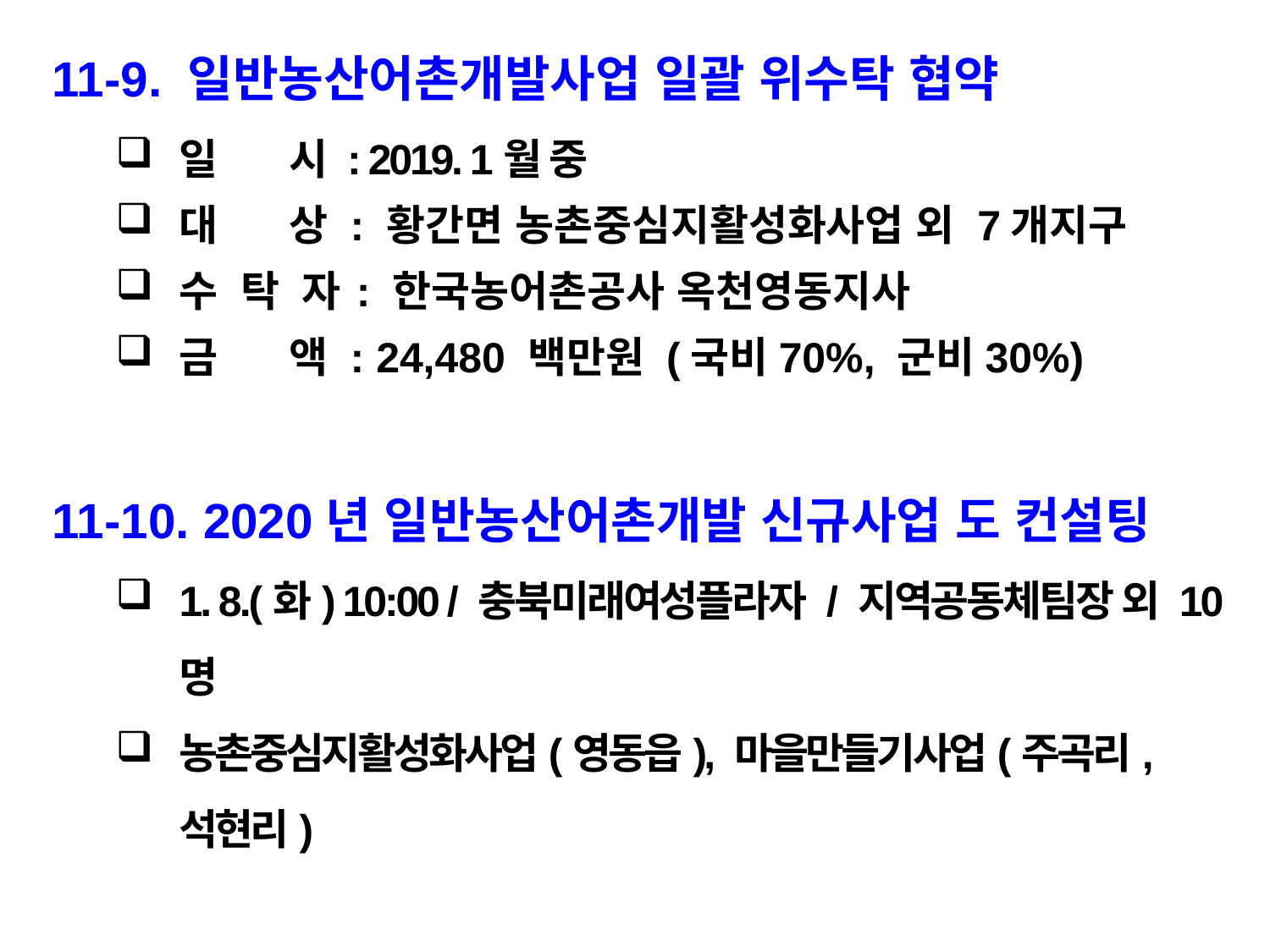

11-9. 일반농산어촌개발사업 일괄 위수탁 협약
일        시 : 2019. 1월 중
대      상 : 황간면 농촌중심지활성화사업 외 7개지구
수 탁 자: 한국농어촌공사 옥천영동지사
금      액 : 24,480 백만원 (국비70%, 군비30%)

11-10. 2020년 일반농산어촌개발 신규사업 도 컨설팅
1. 8.(화) 10:00 / 충북미래여성플라자 / 지역공동체팀장 외 10명
농촌중심지활성화사업(영동읍), 마을만들기사업(주곡리, 석현리)